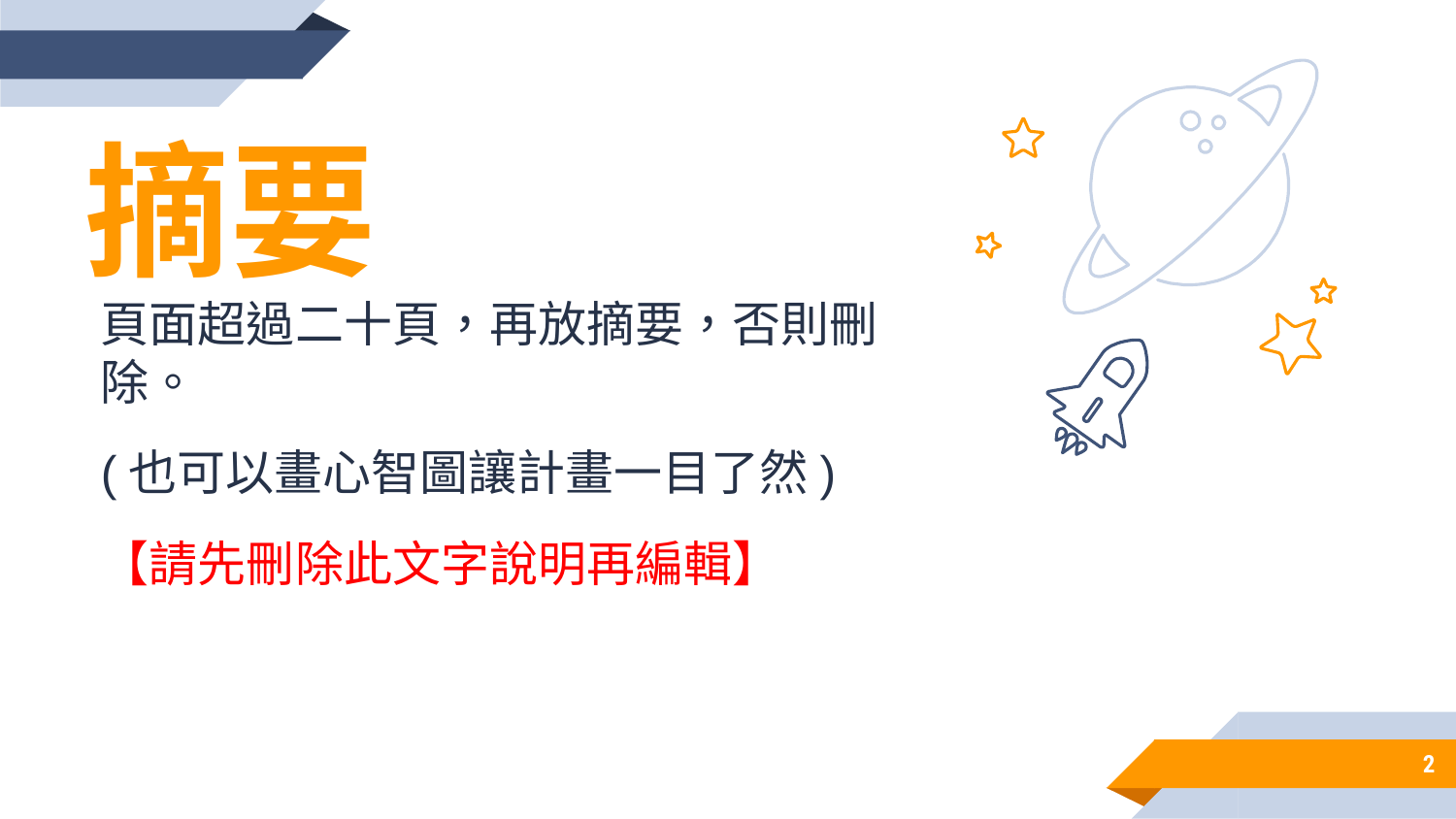

摘要

頁面超過二十頁，再放摘要，否則刪除。
(也可以畫心智圖讓計畫一目了然)
【請先刪除此文字說明再編輯】

2